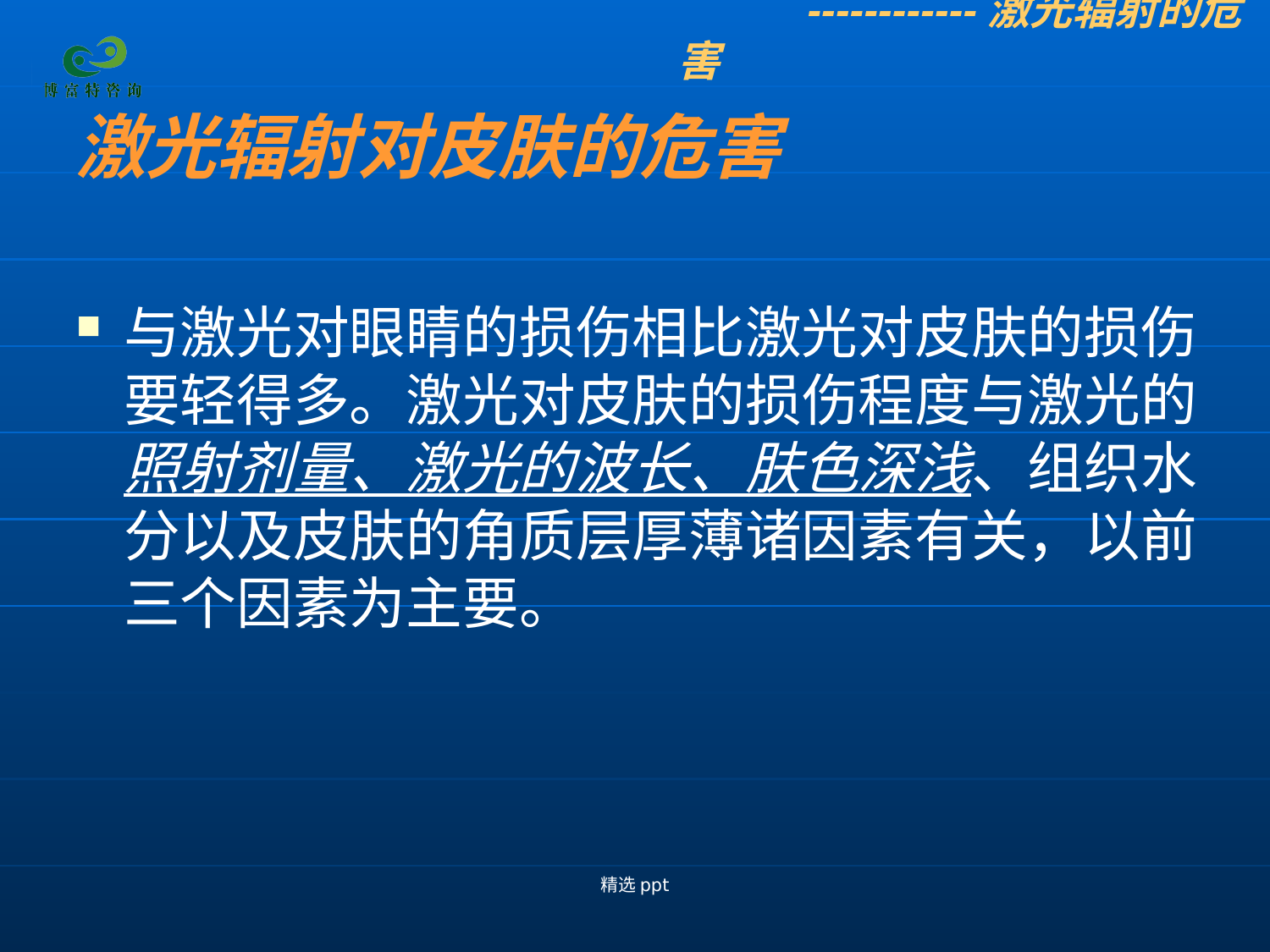

------------激光辐射的危害
激光辐射对皮肤的危害

与激光对眼睛的损伤相比激光对皮肤的损伤要轻得多。激光对皮肤的损伤程度与激光的照射剂量、激光的波长、肤色深浅、组织水分以及皮肤的角质层厚薄诸因素有关，以前三个因素为主要。
20
精选ppt